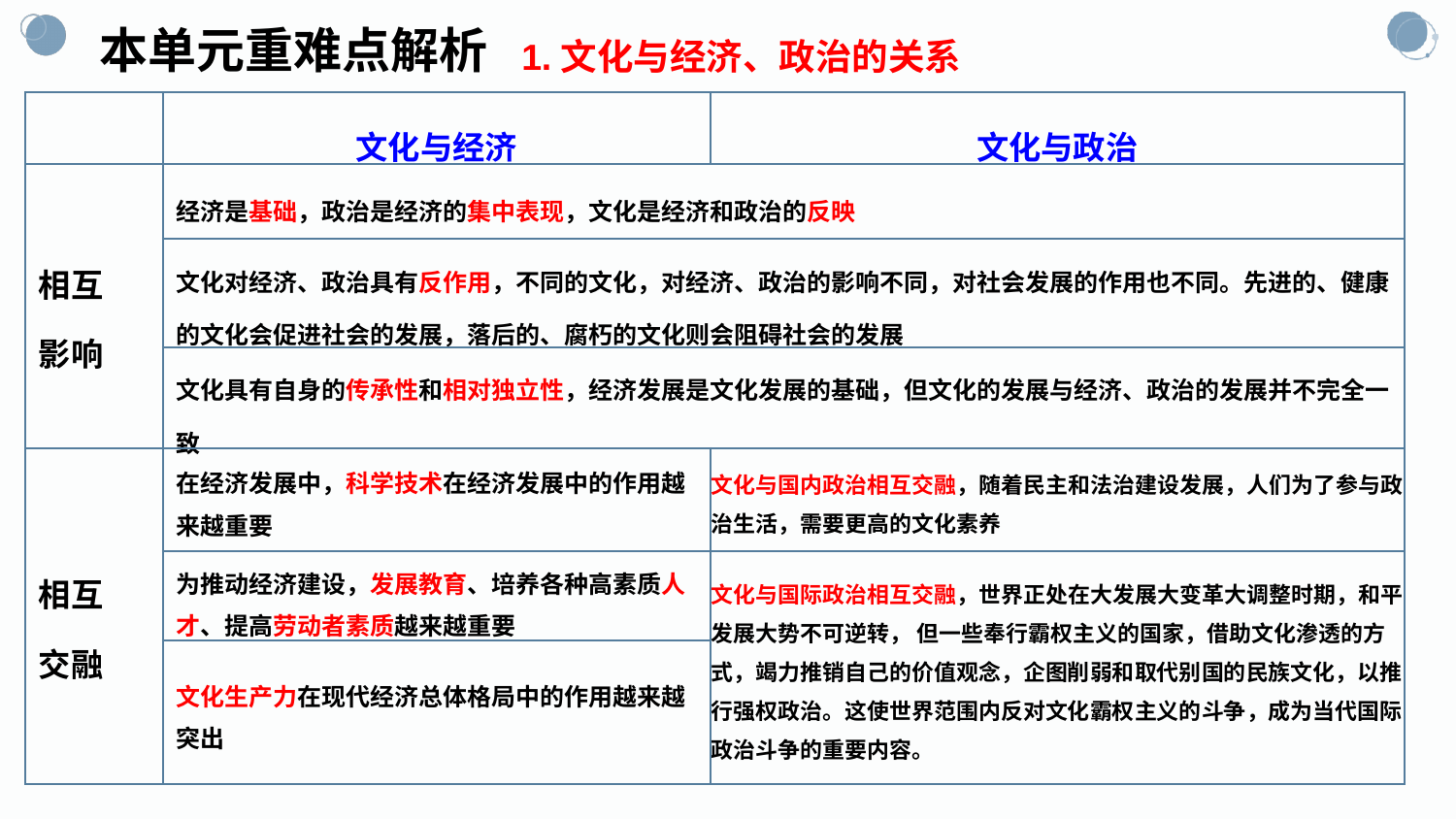

1.文化与经济、政治的关系
本单元重难点解析
|  | 文化与经济 | 文化与政治 |
| --- | --- | --- |
| 相互 影响 | 经济是基础，政治是经济的集中表现，文化是经济和政治的反映 |  |
|  | 文化对经济、政治具有反作用，不同的文化，对经济、政治的影响不同，对社会发展的作用也不同。先进的、健康的文化会促进社会的发展，落后的、腐朽的文化则会阻碍社会的发展 |  |
|  | 文化具有自身的传承性和相对独立性，经济发展是文化发展的基础，但文化的发展与经济、政治的发展并不完全一致 |  |
| 相互 交融 | 在经济发展中，科学技术在经济发展中的作用越来越重要 | 文化与国内政治相互交融，随着民主和法治建设发展，人们为了参与政治生活，需要更高的文化素养 |
|  | 为推动经济建设，发展教育、培养各种高素质人才、提高劳动者素质越来越重要 | 文化与国际政治相互交融，世界正处在大发展大变革大调整时期，和平发展大势不可逆转， 但一些奉行霸权主义的国家，借助文化渗透的方式，竭力推销自己的价值观念，企图削弱和取代别国的民族文化，以推行强权政治。这使世界范围内反对文化霸权主义的斗争，成为当代国际政治斗争的重要内容。 |
|  | 文化生产力在现代经济总体格局中的作用越来越突出 |  |